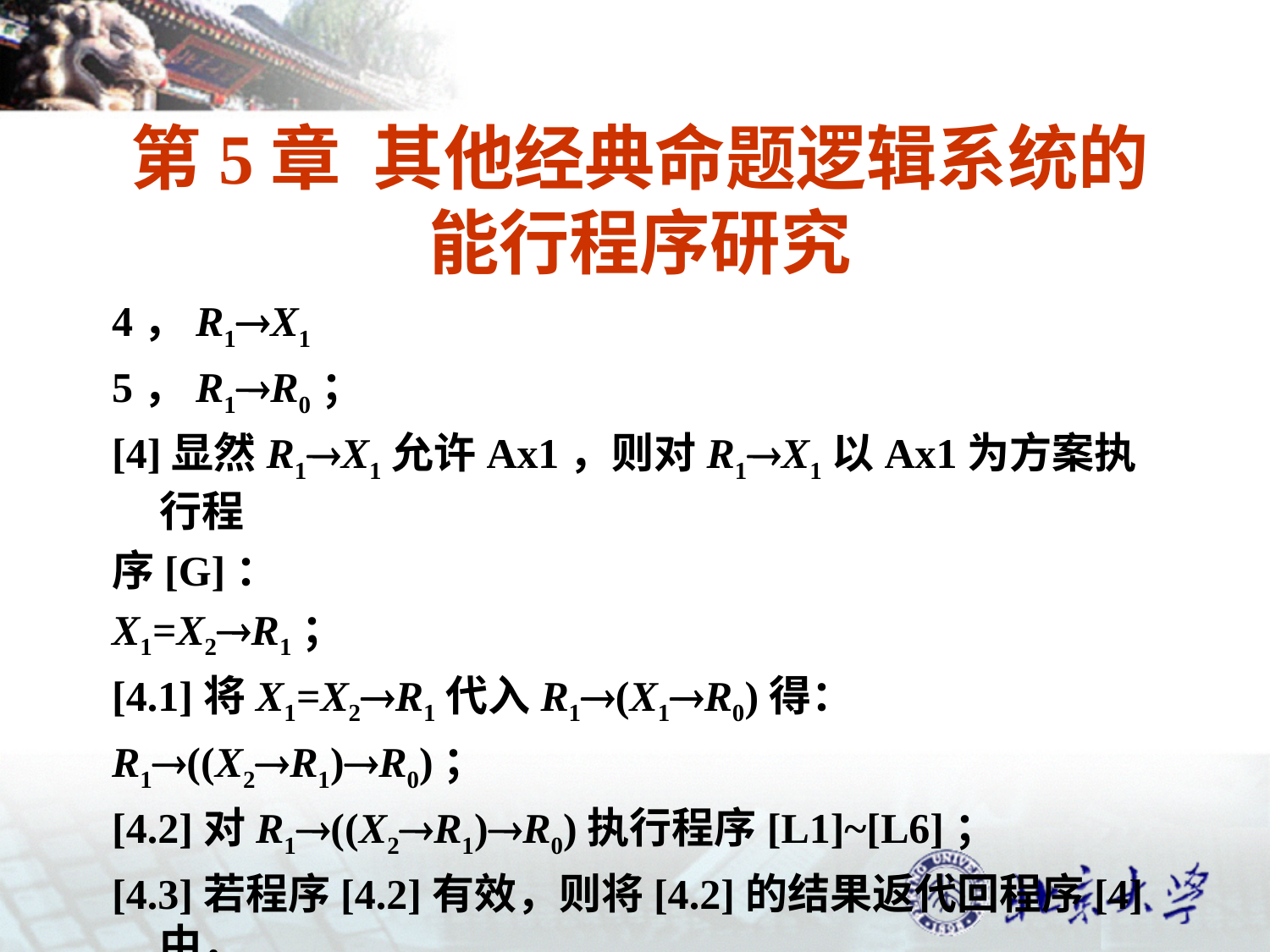

# 第5章  其他经典命题逻辑系统的能行程序研究
4，R1→X1
5，R1→R0；
[4]显然R1→X1允许Ax1，则对R1→X1以Ax1为方案执行程
序[G]：
X1=X2→R1；
[4.1]将X1=X2→R1代入R1→(X1→R0)得：
R1→((X2→R1)→R0)；
[4.2]对R1→((X2→R1)→R0)执行程序[L1]~[L6]；
[4.3]若程序[4.2]有效，则将[4.2]的结果返代回程序[4]中，